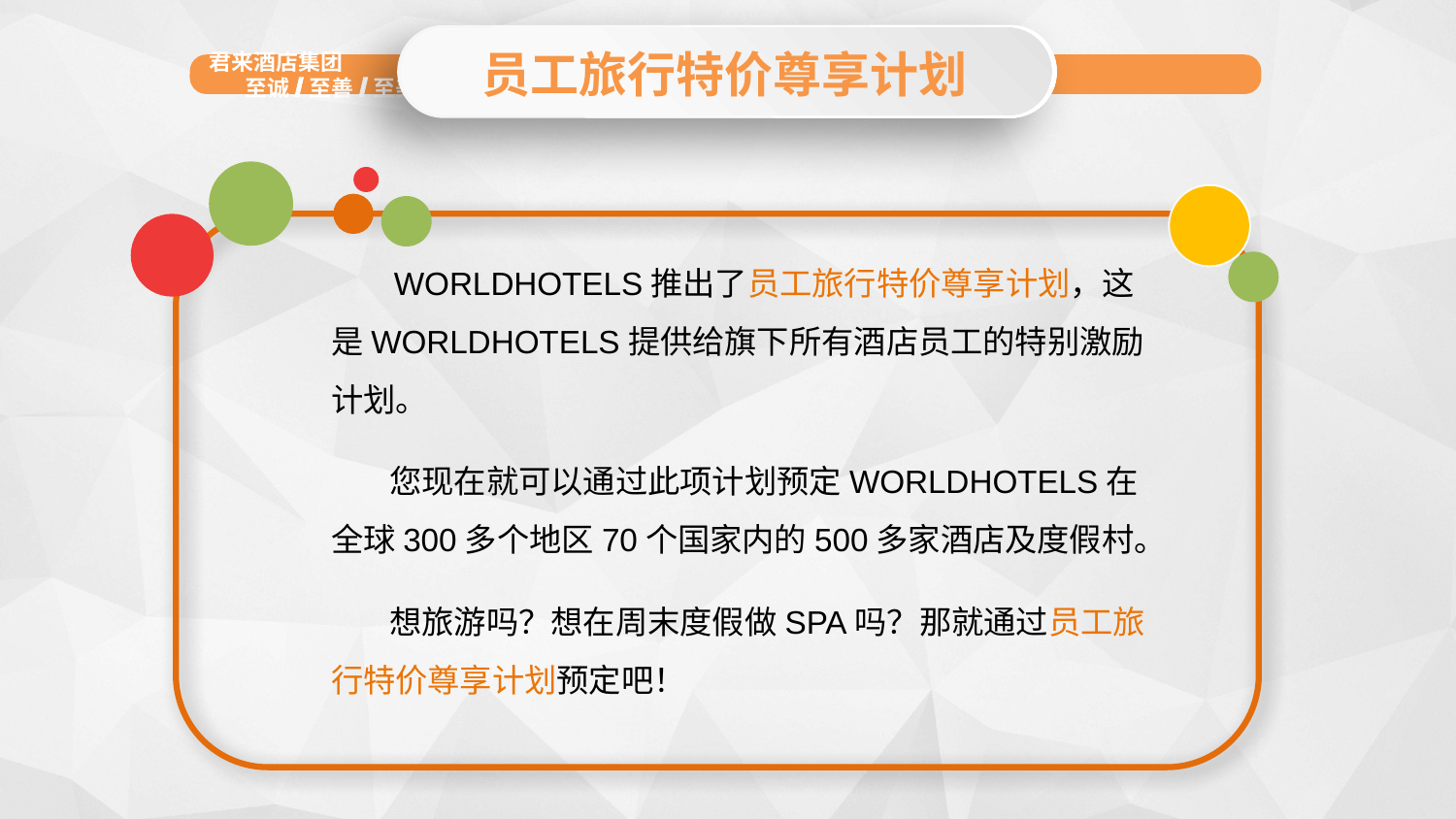

员工旅行特价尊享计划

君来酒店集团                                                                                                                                                                                        至诚/至善/至美

       WORLDHOTELS推出了员工旅行特价尊享计划，这是WORLDHOTELS提供给旗下所有酒店员工的特别激励计划。
       您现在就可以通过此项计划预定WORLDHOTELS在全球300多个地区70个国家内的500多家酒店及度假村。
       想旅游吗？想在周末度假做SPA吗？那就通过员工旅行特价尊享计划预定吧！